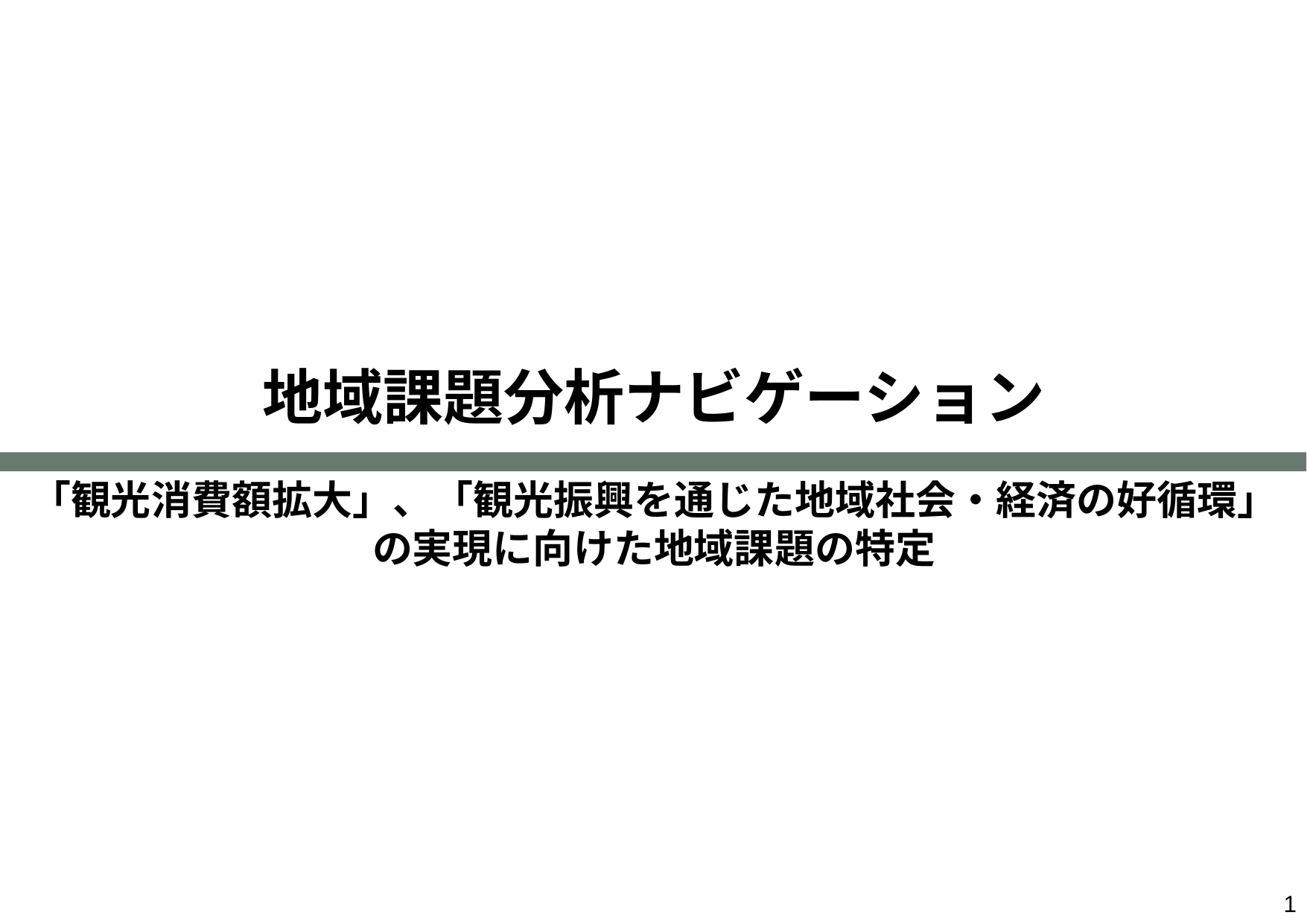

地域課題分析ナビゲーション

「観光消費額拡大」、「観光振興を通じた地域社会・経済の好循環」
の実現に向けた地域課題の特定
1